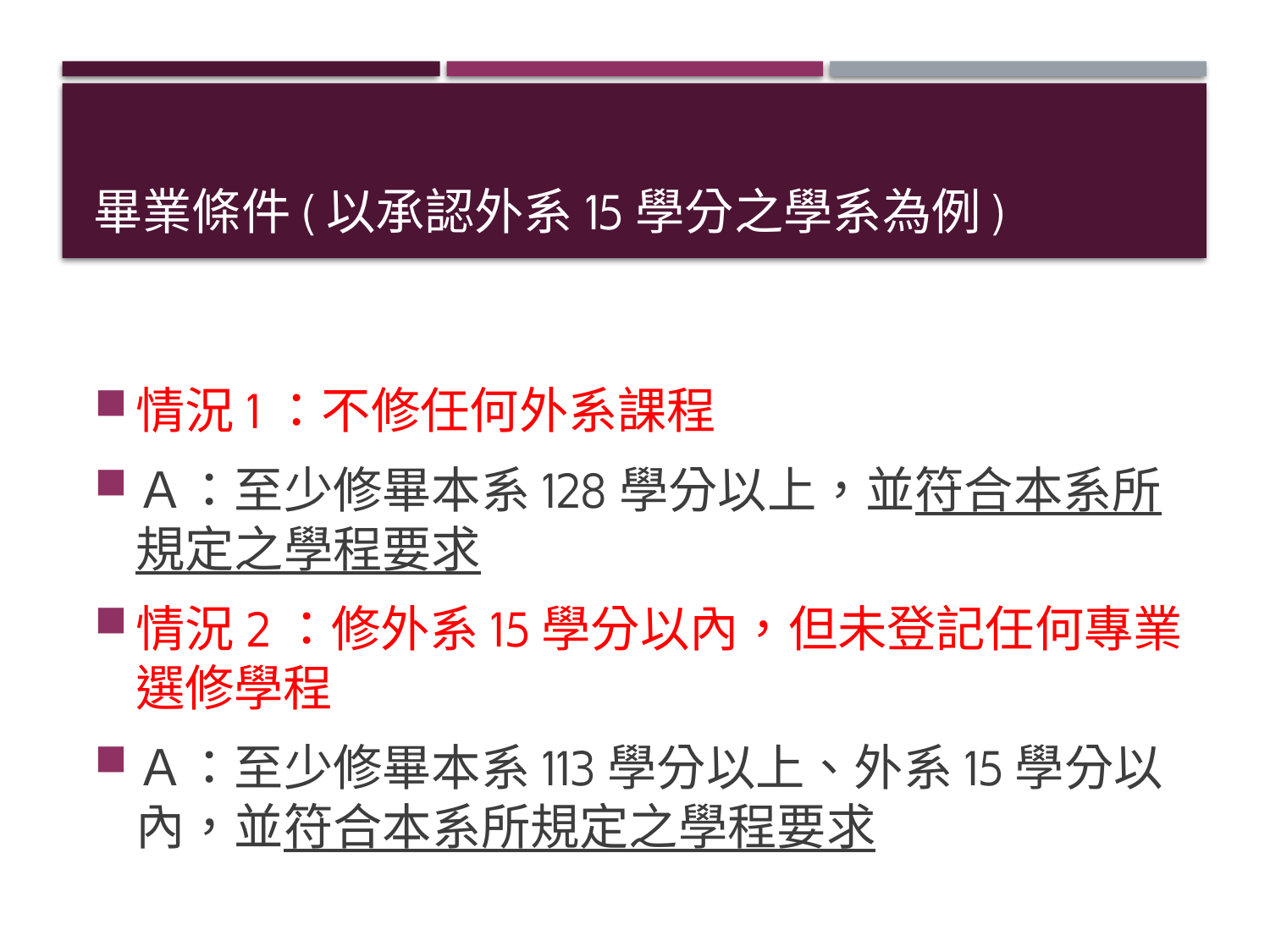

# 畢業條件(以承認外系15學分之學系為例)
情況1：不修任何外系課程
Ａ：至少修畢本系128學分以上，並符合本系所規定之學程要求
情況2：修外系15學分以內，但未登記任何專業選修學程
Ａ：至少修畢本系113學分以上、外系15學分以內，並符合本系所規定之學程要求